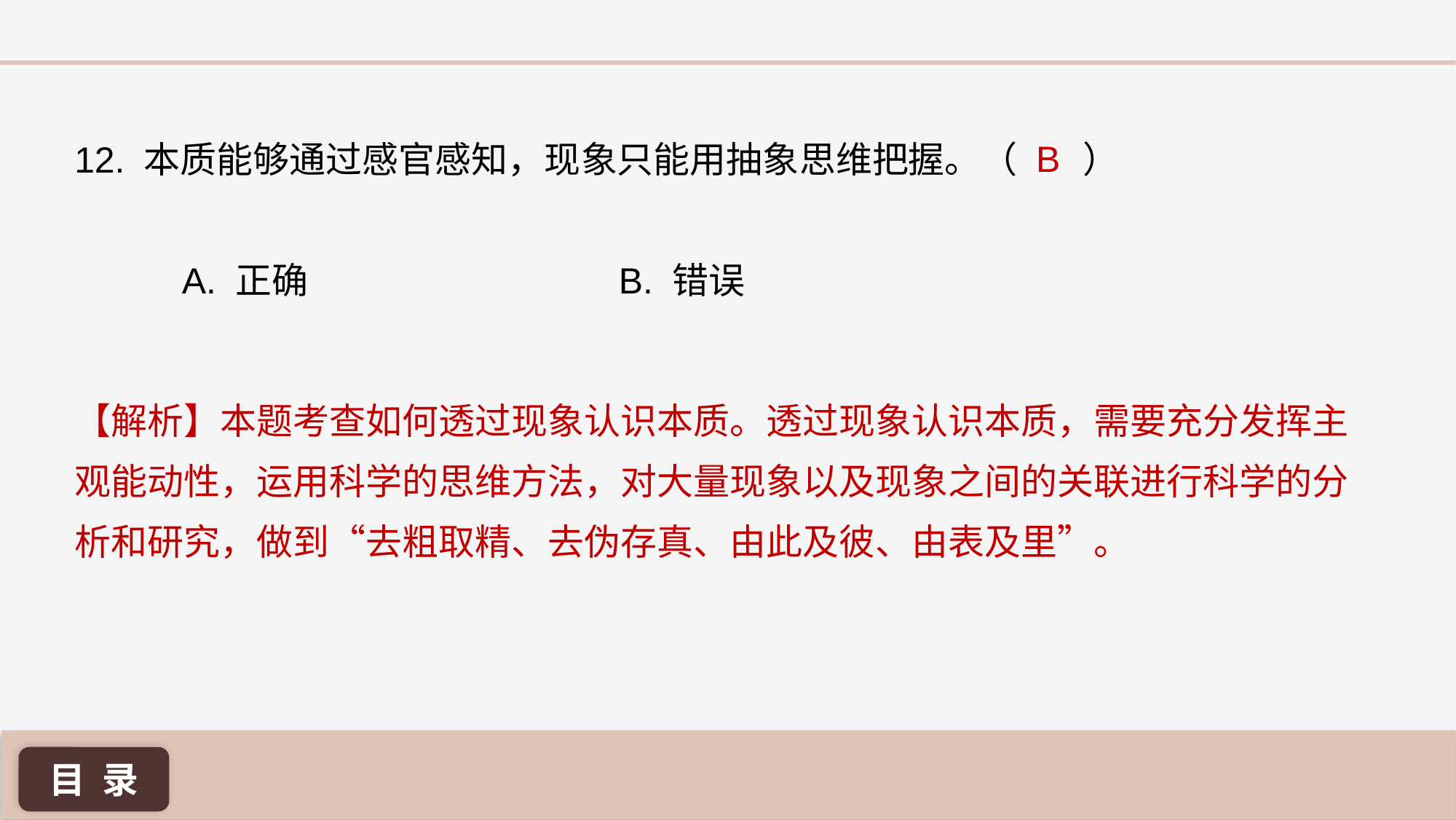

B
12. 本质能够通过感官感知，现象只能用抽象思维把握。（        ）
A. 正确 			B. 错误
【解析】本题考查如何透过现象认识本质。透过现象认识本质，需要充分发挥主观能动性，运用科学的思维方法，对大量现象以及现象之间的关联进行科学的分析和研究，做到“去粗取精、去伪存真、由此及彼、由表及里”。